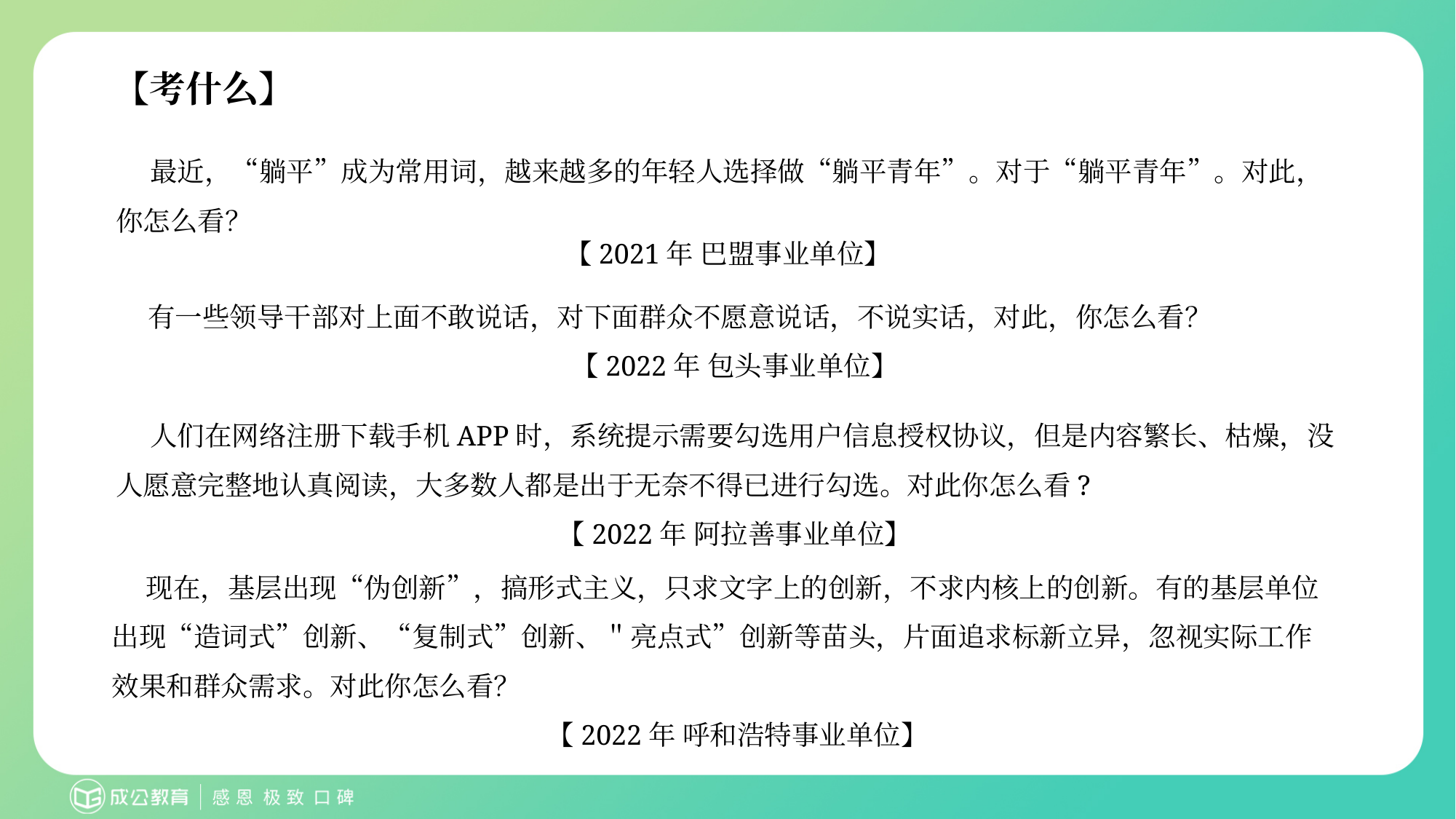

【考什么】
    最近，“躺平”成为常用词，越来越多的年轻人选择做“躺平青年”。对于“躺平青年”。对此，你怎么看？
                                                                【2021年 巴盟事业单位】
    有一些领导干部对上面不敢说话，对下面群众不愿意说话，不说实话，对此，你怎么看？
                                                                 【2022年 包头事业单位】
    人们在网络注册下载手机APP时，系统提示需要勾选用户信息授权协议，但是内容繁长、枯燥，没人愿意完整地认真阅读，大多数人都是出于无奈不得已进行勾选。对此你怎么看?
                                                               【2022年 阿拉善事业单位】
    现在，基层出现“伪创新”，搞形式主义，只求文字上的创新，不求内核上的创新。有的基层单位出现“造词式”创新、“复制式”创新、＂亮点式”创新等苗头，片面追求标新立异，忽视实际工作效果和群众需求。对此你怎么看？
                                                              【2022年 呼和浩特事业单位】